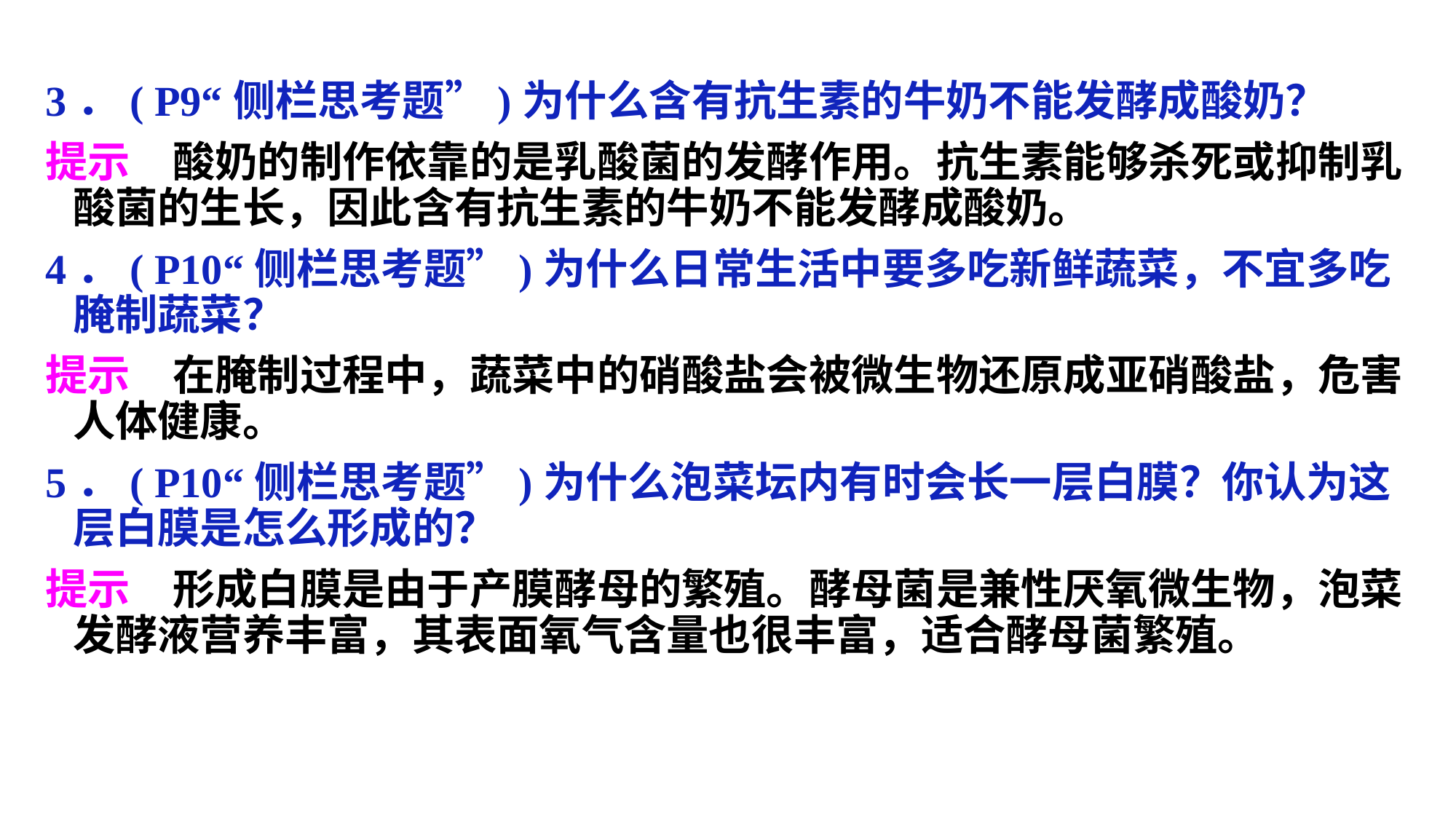

3．( P9“侧栏思考题”)为什么含有抗生素的牛奶不能发酵成酸奶？
提示　酸奶的制作依靠的是乳酸菌的发酵作用。抗生素能够杀死或抑制乳酸菌的生长，因此含有抗生素的牛奶不能发酵成酸奶。
4．( P10“侧栏思考题”)为什么日常生活中要多吃新鲜蔬菜，不宜多吃腌制蔬菜？
提示　在腌制过程中，蔬菜中的硝酸盐会被微生物还原成亚硝酸盐，危害人体健康。
5．( P10“侧栏思考题”)为什么泡菜坛内有时会长一层白膜？你认为这层白膜是怎么形成的？
提示　形成白膜是由于产膜酵母的繁殖。酵母菌是兼性厌氧微生物，泡菜发酵液营养丰富，其表面氧气含量也很丰富，适合酵母菌繁殖。